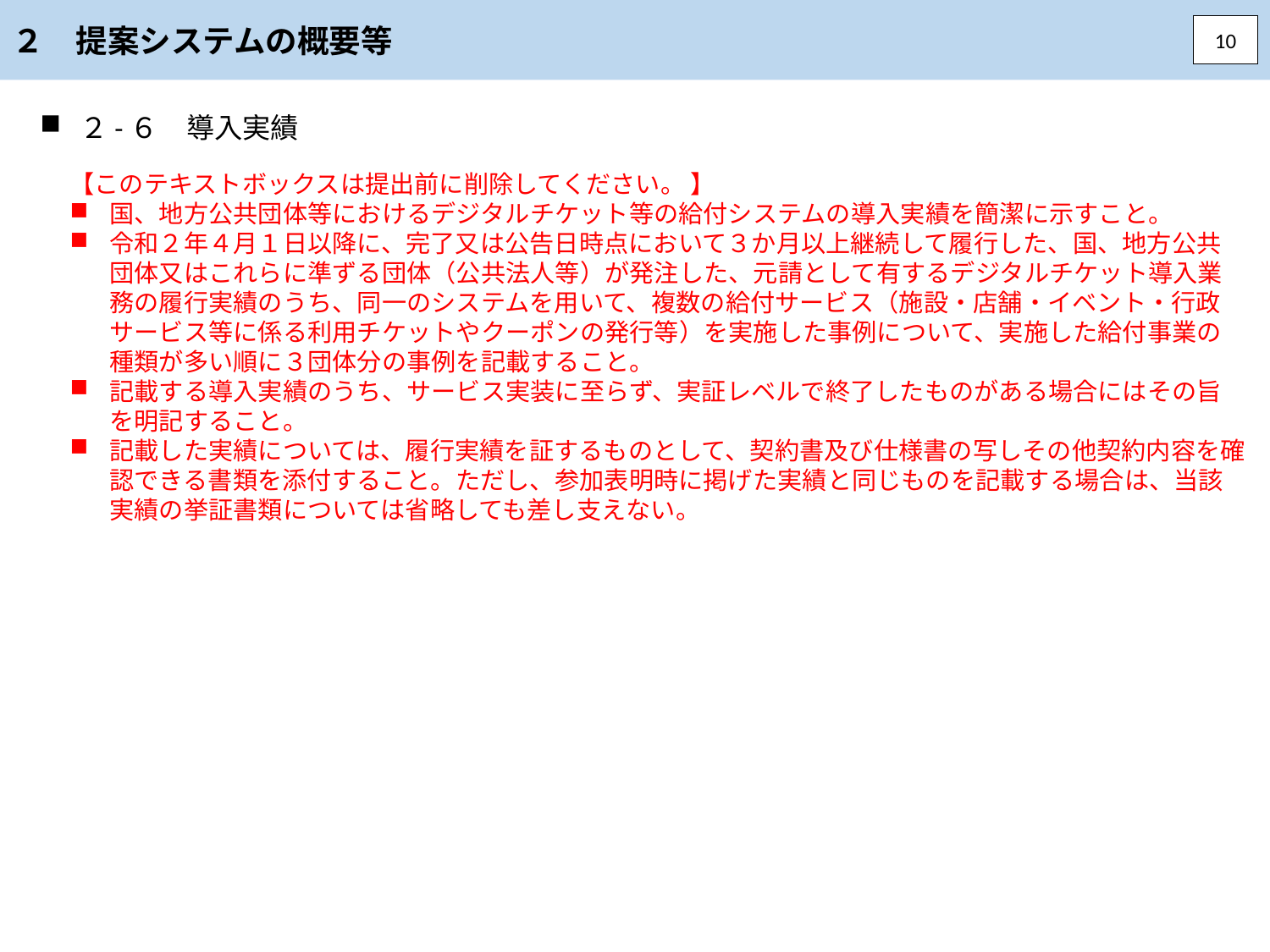

２　提案システムの概要等
10
２-６　導入実績
【このテキストボックスは提出前に削除してください。 】
国、地方公共団体等におけるデジタルチケット等の給付システムの導入実績を簡潔に示すこと。
令和２年４月１日以降に、完了又は公告日時点において３か月以上継続して履行した、国、地方公共団体又はこれらに準ずる団体（公共法人等）が発注した、元請として有するデジタルチケット導入業務の履行実績のうち、同一のシステムを用いて、複数の給付サービス（施設・店舗・イベント・行政サービス等に係る利用チケットやクーポンの発行等）を実施した事例について、実施した給付事業の種類が多い順に３団体分の事例を記載すること。
記載する導入実績のうち、サービス実装に至らず、実証レベルで終了したものがある場合にはその旨を明記すること。
記載した実績については、履行実績を証するものとして、契約書及び仕様書の写しその他契約内容を確認できる書類を添付すること。ただし、参加表明時に掲げた実績と同じものを記載する場合は、当該実績の挙証書類については省略しても差し支えない。